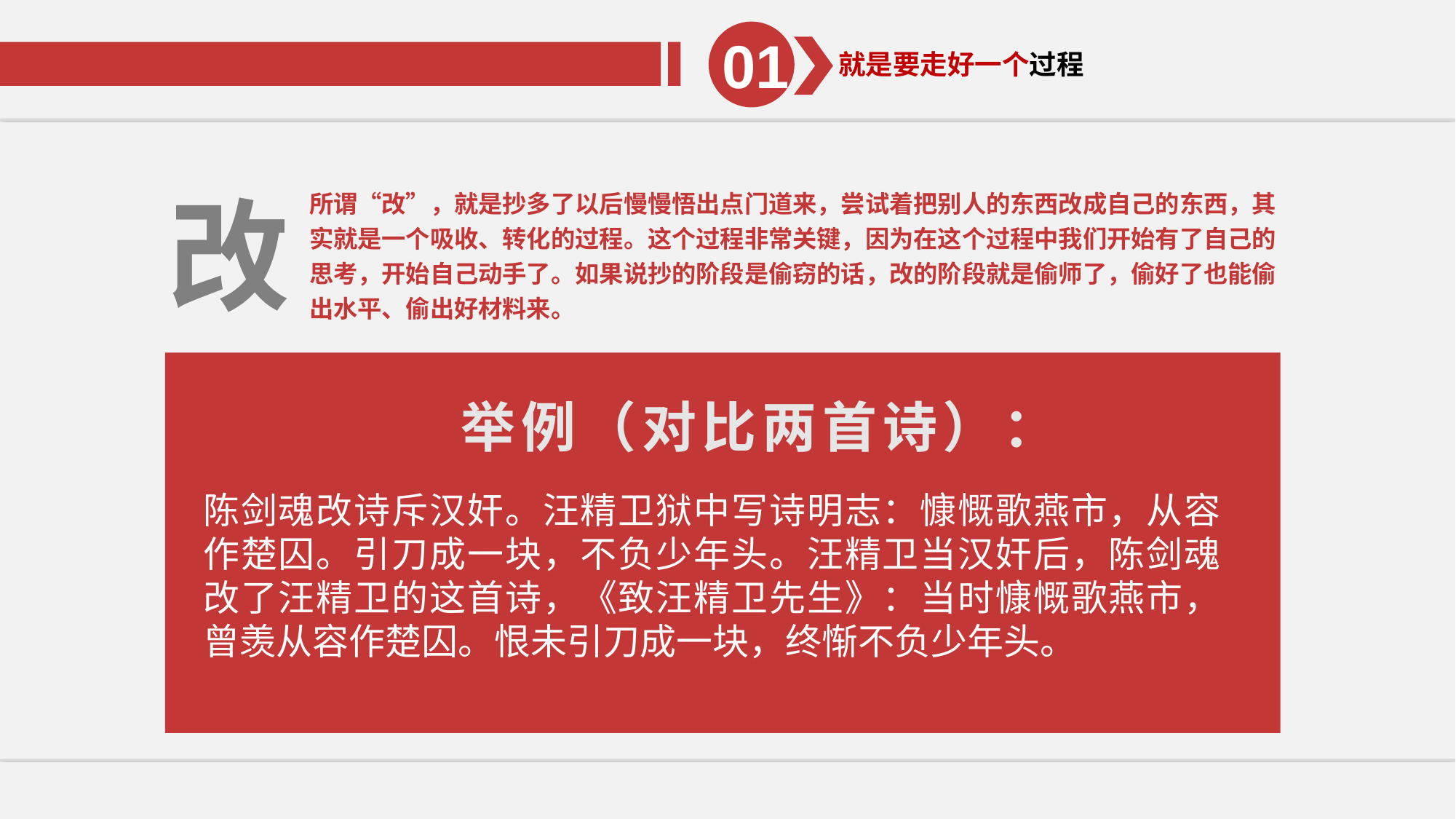

01

就是要走好一个过程。

01

就是要走好一个过程

改
所谓“改”，就是抄多了以后慢慢悟出点门道来，尝试着把别人的东西改成自己的东西，其实就是一个吸收、转化的过程。这个过程非常关键，因为在这个过程中我们开始有了自己的思考，开始自己动手了。如果说抄的阶段是偷窃的话，改的阶段就是偷师了，偷好了也能偷出水平、偷出好材料来。

举例（对比两首诗）：
陈剑魂改诗斥汉奸。汪精卫狱中写诗明志：慷慨歌燕市，从容作楚囚。引刀成一块，不负少年头。汪精卫当汉奸后，陈剑魂改了汪精卫的这首诗，《致汪精卫先生》：当时慷慨歌燕市，曾羡从容作楚囚。恨未引刀成一块，终惭不负少年头。